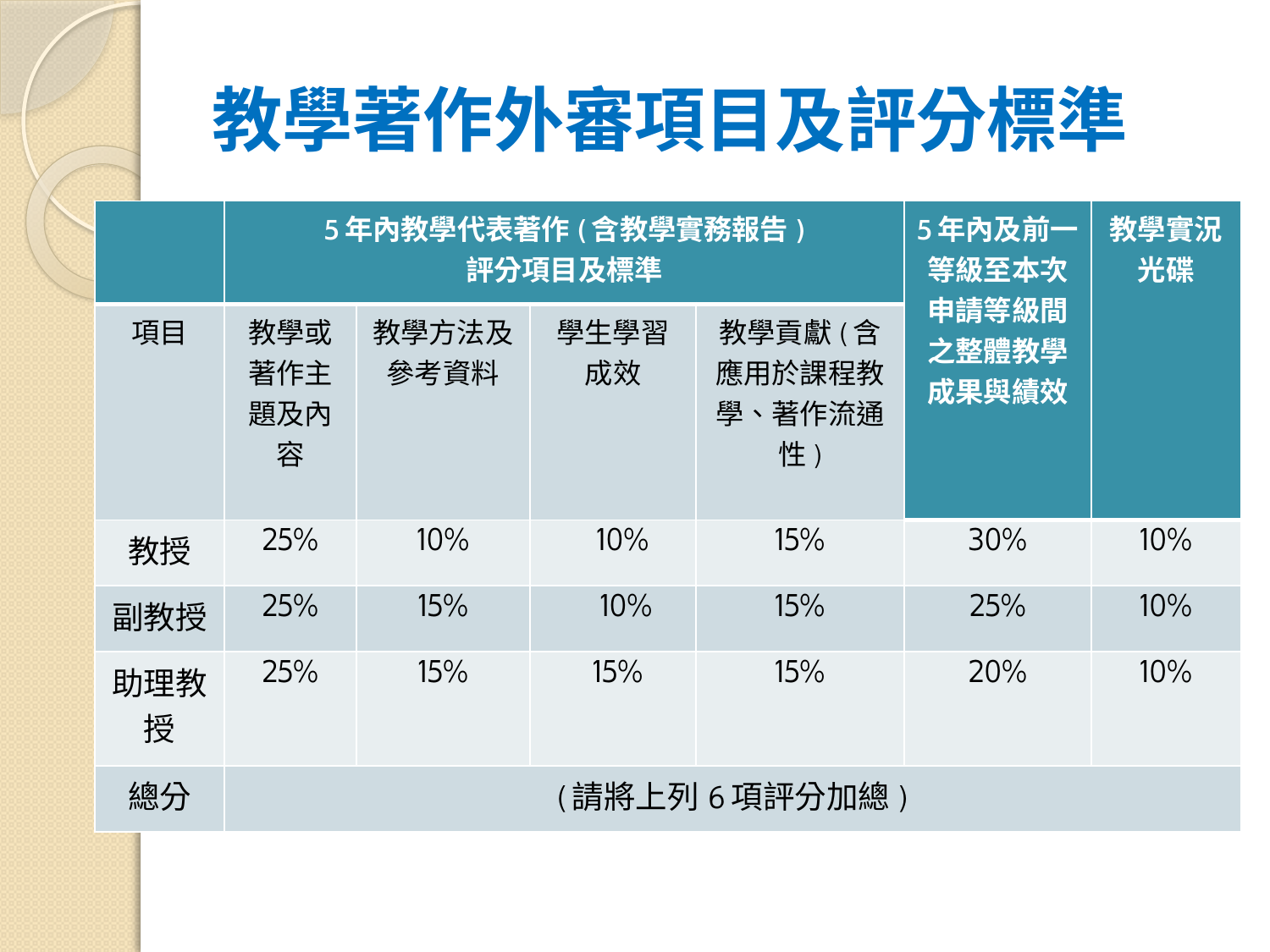

# 教學著作外審項目及評分標準
|  | 5年內教學代表著作(含教學實務報告) 評分項目及標準 |  |  |  | 5年內及前一等級至本次申請等級間之整體教學成果與績效 | 教學實況光碟 |
| --- | --- | --- | --- | --- | --- | --- |
| 項目 | 教學或著作主題及內容 | 教學方法及參考資料 | 學生學習成效 | 教學貢獻(含應用於課程教學、著作流通性) |  |  |
| 教授 | 25% | 10% | 10% | 15% | 30% | 10% |
| 副教授 | 25% | 15% | 10% | 15% | 25% | 10% |
| 助理教授 | 25% | 15% | 15% | 15% | 20% | 10% |
| 總分 | (請將上列6項評分加總) |  |  |  |  |  |